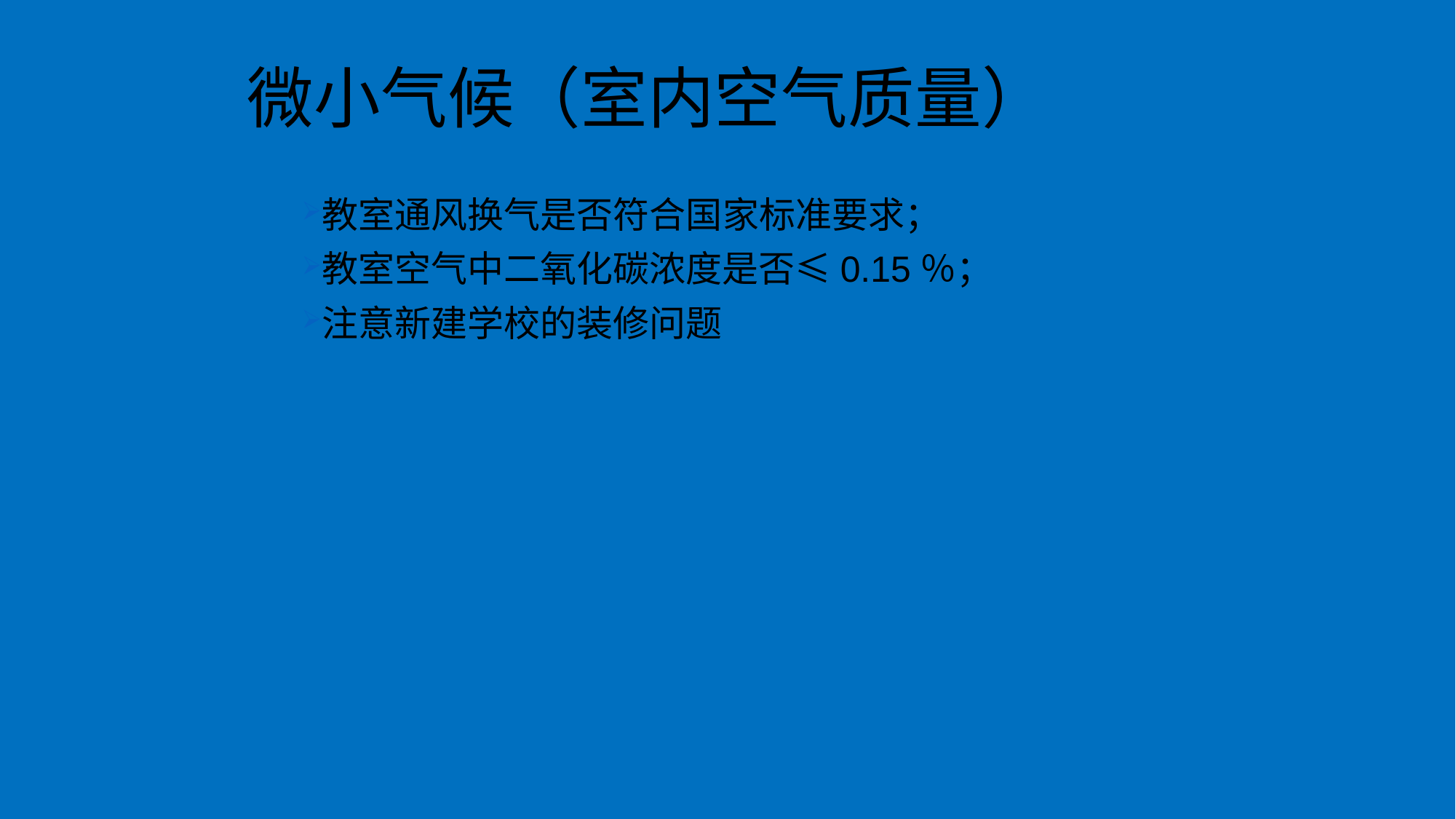

# 微小气候（室内空气质量）
教室通风换气是否符合国家标准要求；
教室空气中二氧化碳浓度是否≤0.15％；
注意新建学校的装修问题